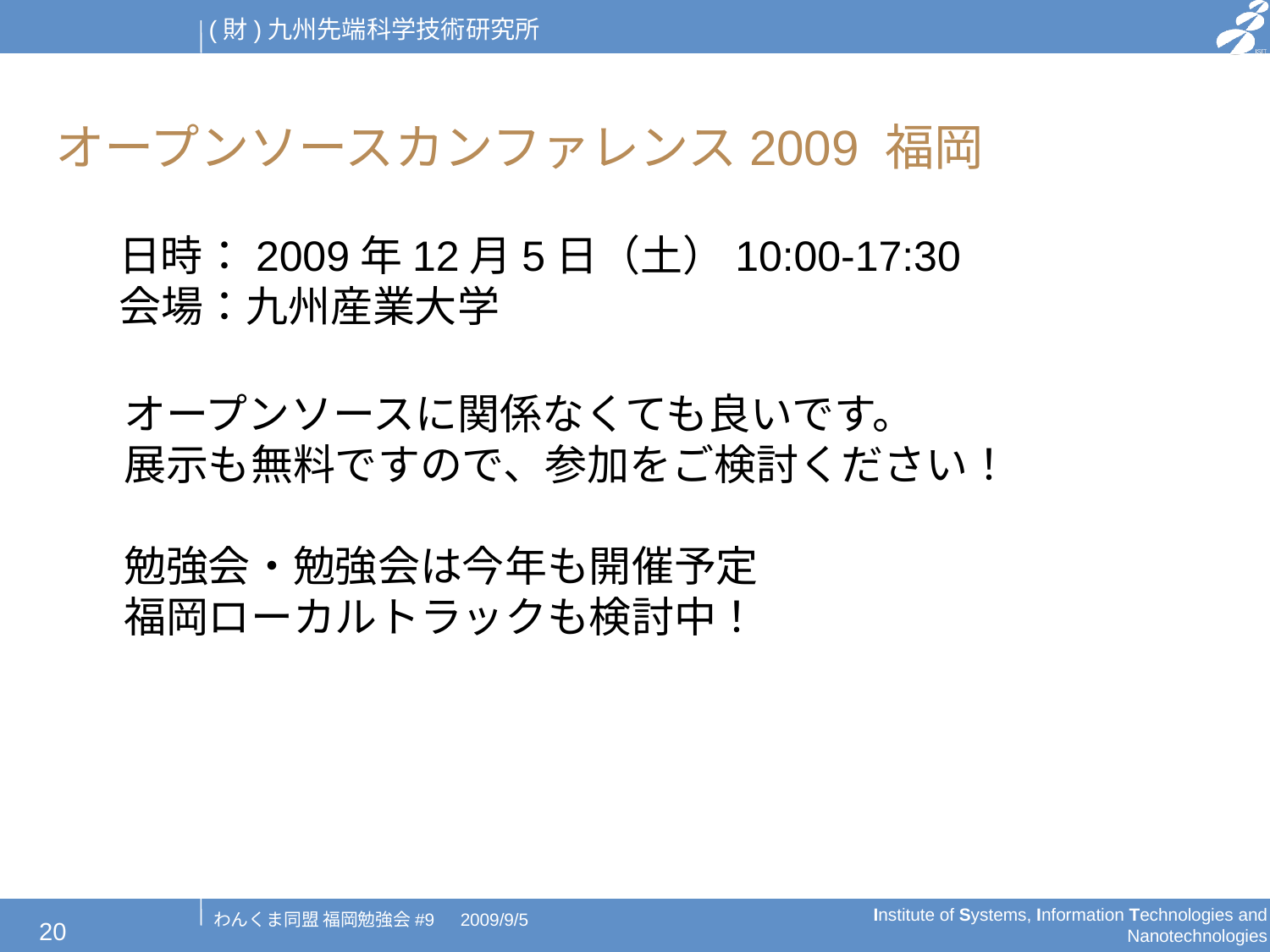

# オープンソースカンファレンス2009 福岡
日時：2009年12月5日（土）10:00-17:30
会場：九州産業大学
オープンソースに関係なくても良いです。
展示も無料ですので、参加をご検討ください！

勉強会・勉強会は今年も開催予定
福岡ローカルトラックも検討中！
20